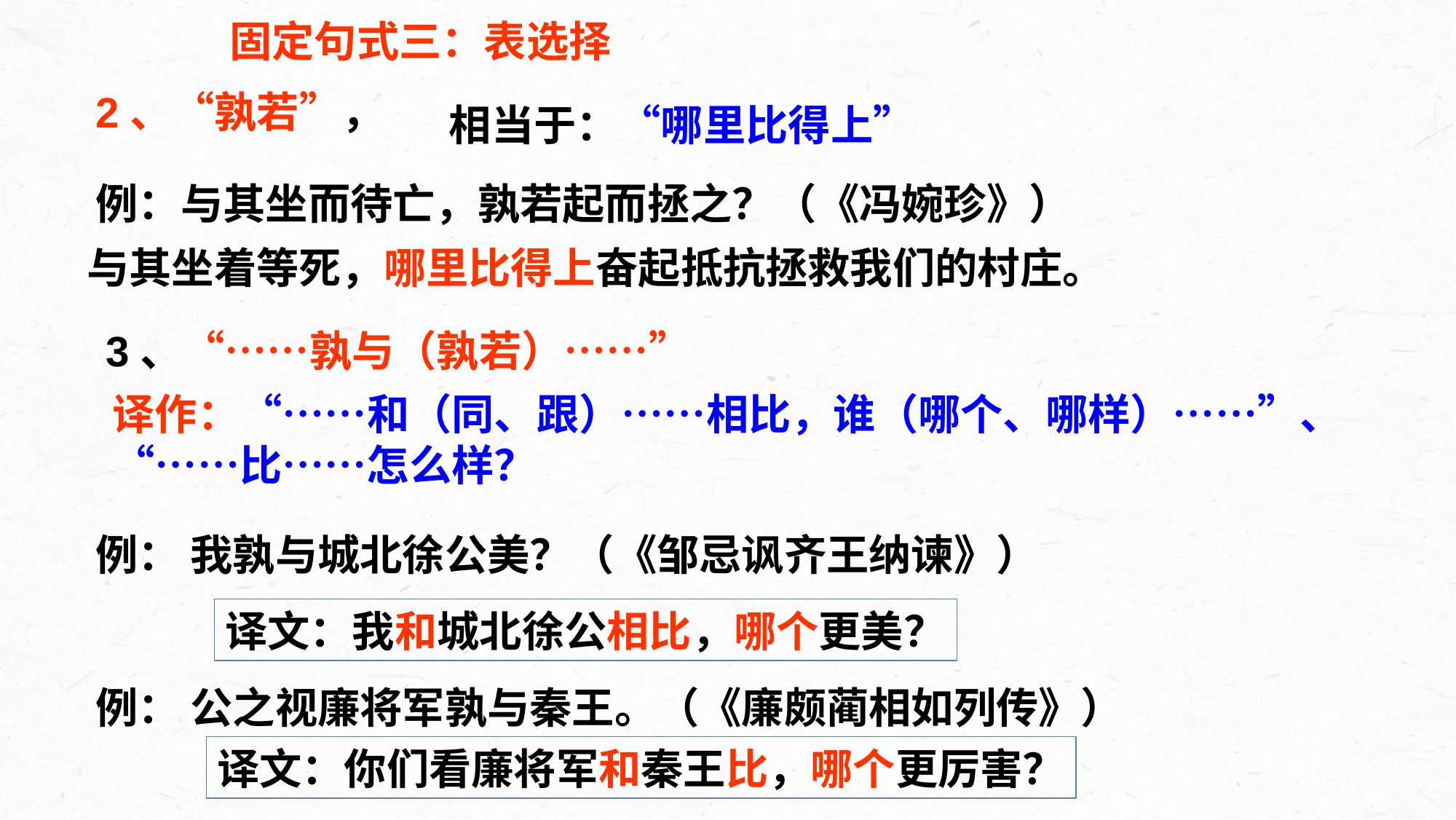

固定句式三：表选择

2、“孰若”，

例：与其坐而待亡，孰若起而拯之？（《冯婉珍》）
相当于：“哪里比得上”
与其坐着等死，哪里比得上奋起抵抗拯救我们的村庄。
 3、“……孰与（孰若）……”

例： 我孰与城北徐公美？（《邹忌讽齐王纳谏》）

例： 公之视廉将军孰与秦王。（《廉颇蔺相如列传》）
译作：“……和（同、跟）……相比，谁（哪个、哪样）……”、“……比……怎么样？
译文：我和城北徐公相比，哪个更美？
译文：你们看廉将军和秦王比，哪个更厉害？